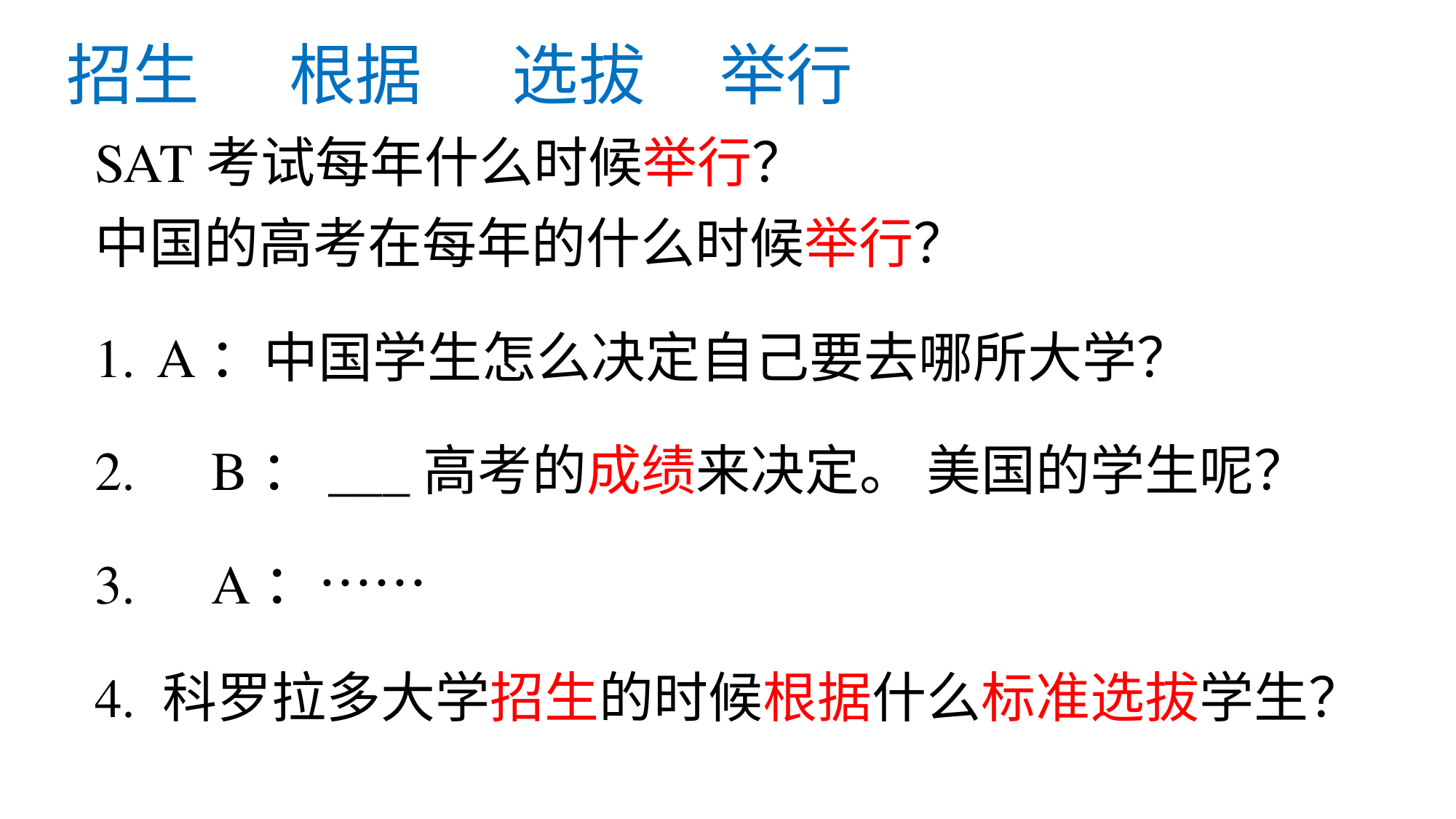

# 招生      根据      选拔     举行
SAT考试每年什么时候举行？
中国的高考在每年的什么时候举行？
A：中国学生怎么决定自己要去哪所大学？
    B：___高考的成绩来决定。 美国的学生呢？
    A：……
4. 科罗拉多大学招生的时候根据什么标准选拔学生？